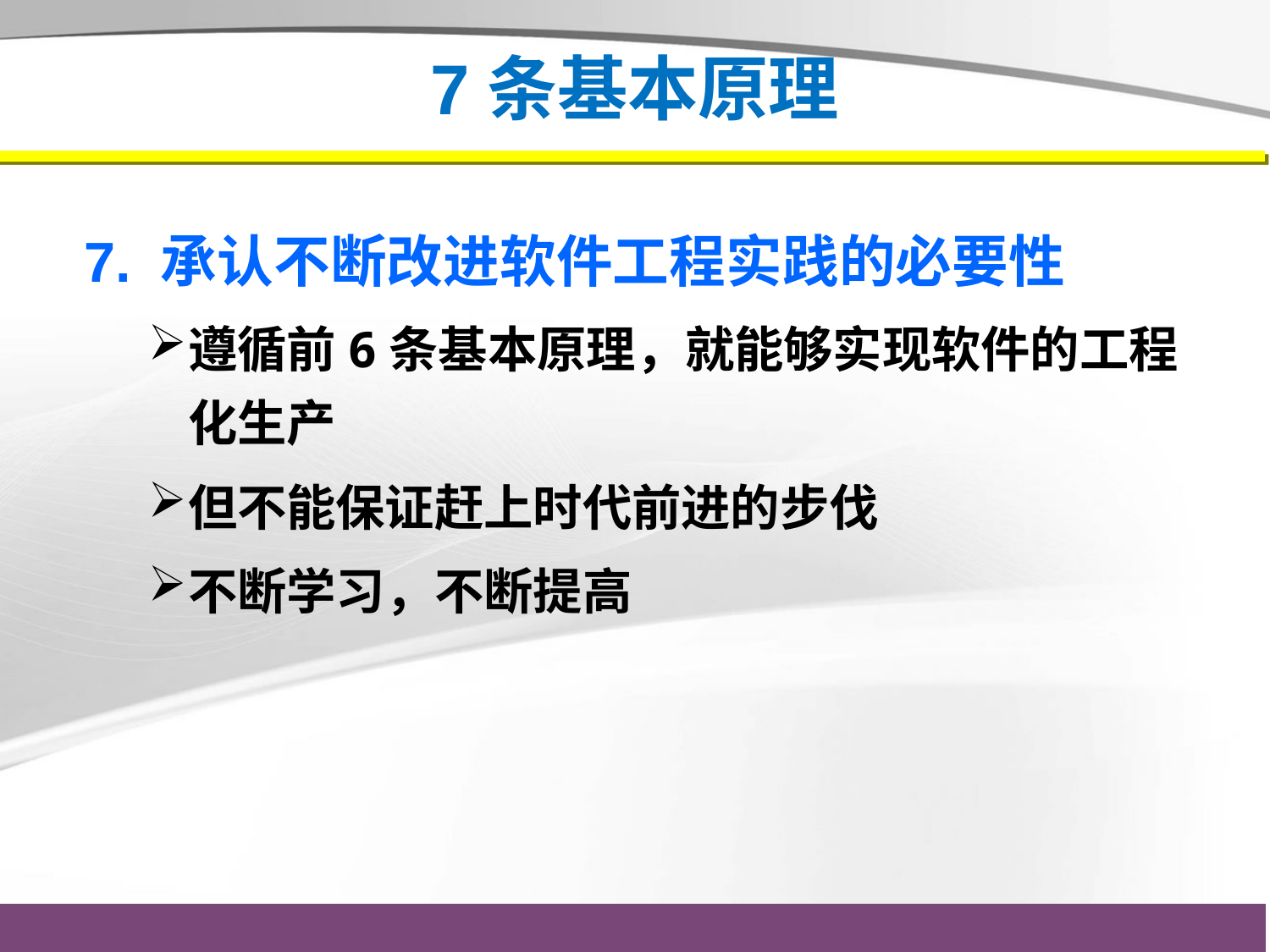

# 7条基本原理
7. 承认不断改进软件工程实践的必要性
遵循前6条基本原理，就能够实现软件的工程化生产
但不能保证赶上时代前进的步伐
不断学习，不断提高